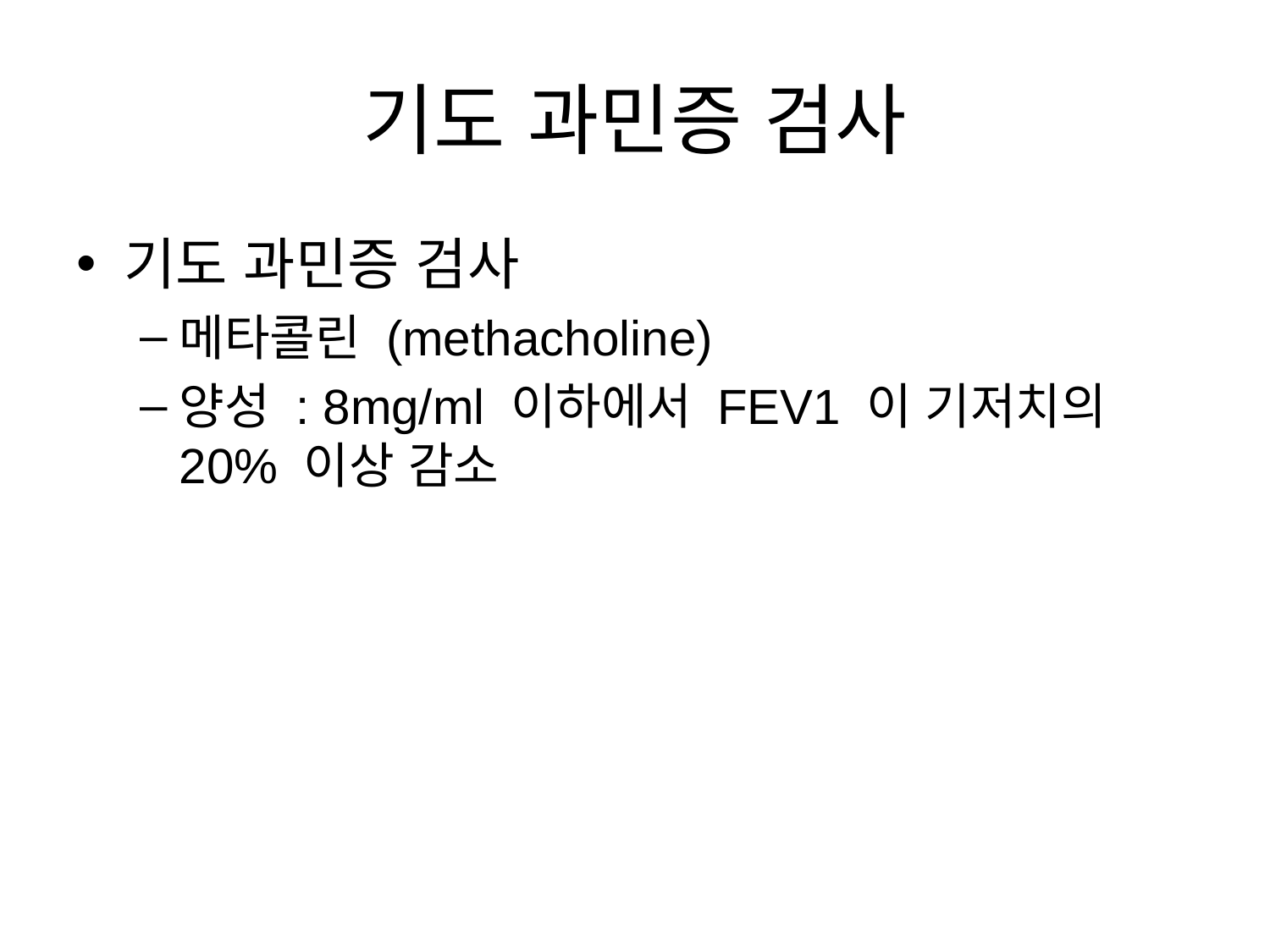

# 기도 과민증 검사
기도 과민증 검사
메타콜린 (methacholine)
양성 : 8mg/ml 이하에서 FEV1 이 기저치의 20% 이상 감소